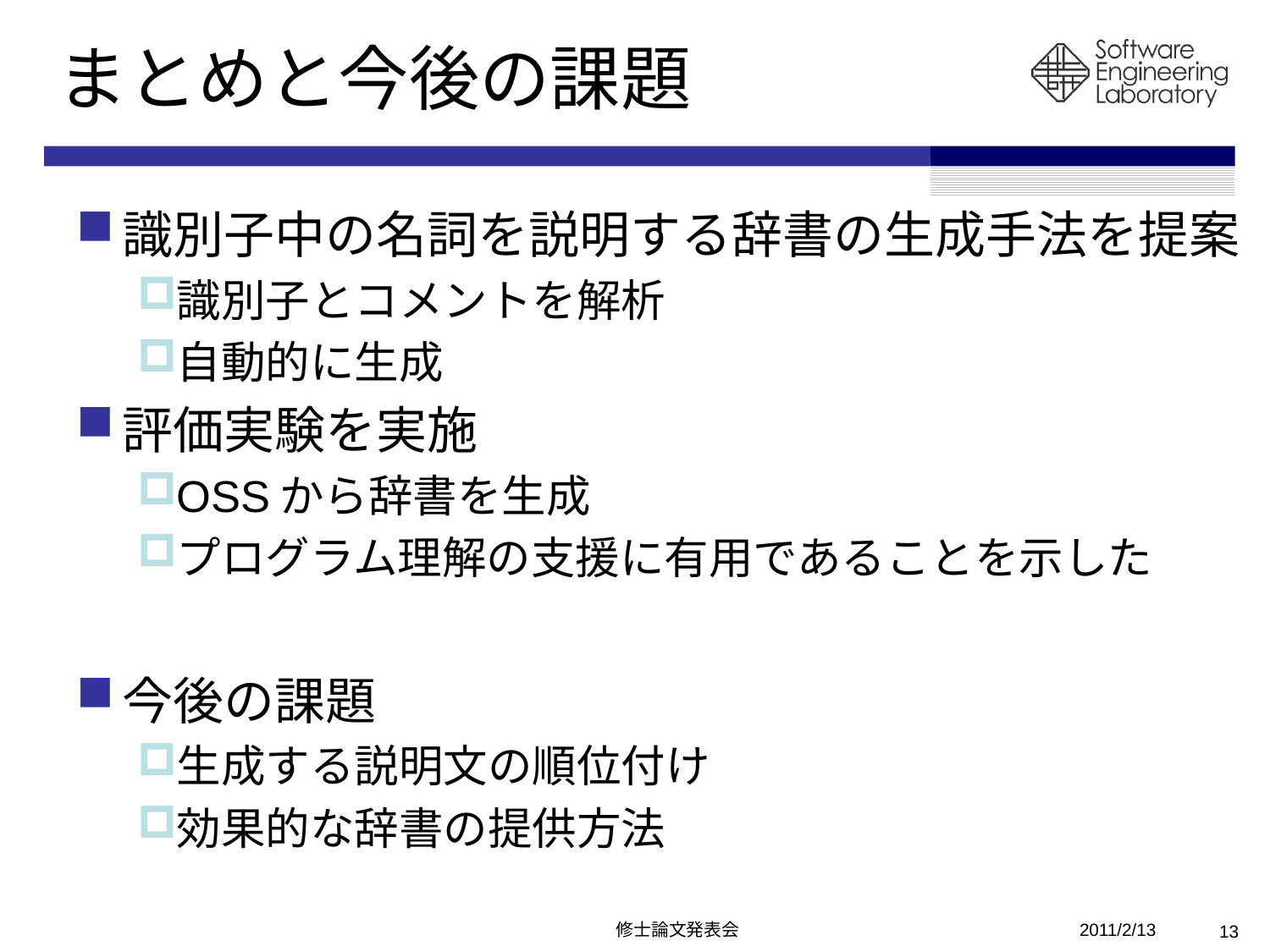

# まとめと今後の課題
識別子中の名詞を説明する辞書の生成手法を提案
識別子とコメントを解析
自動的に生成
評価実験を実施
OSSから辞書を生成
プログラム理解の支援に有用であることを示した

今後の課題
生成する説明文の順位付け
効果的な辞書の提供方法

修士論文発表会
2011/2/13
13